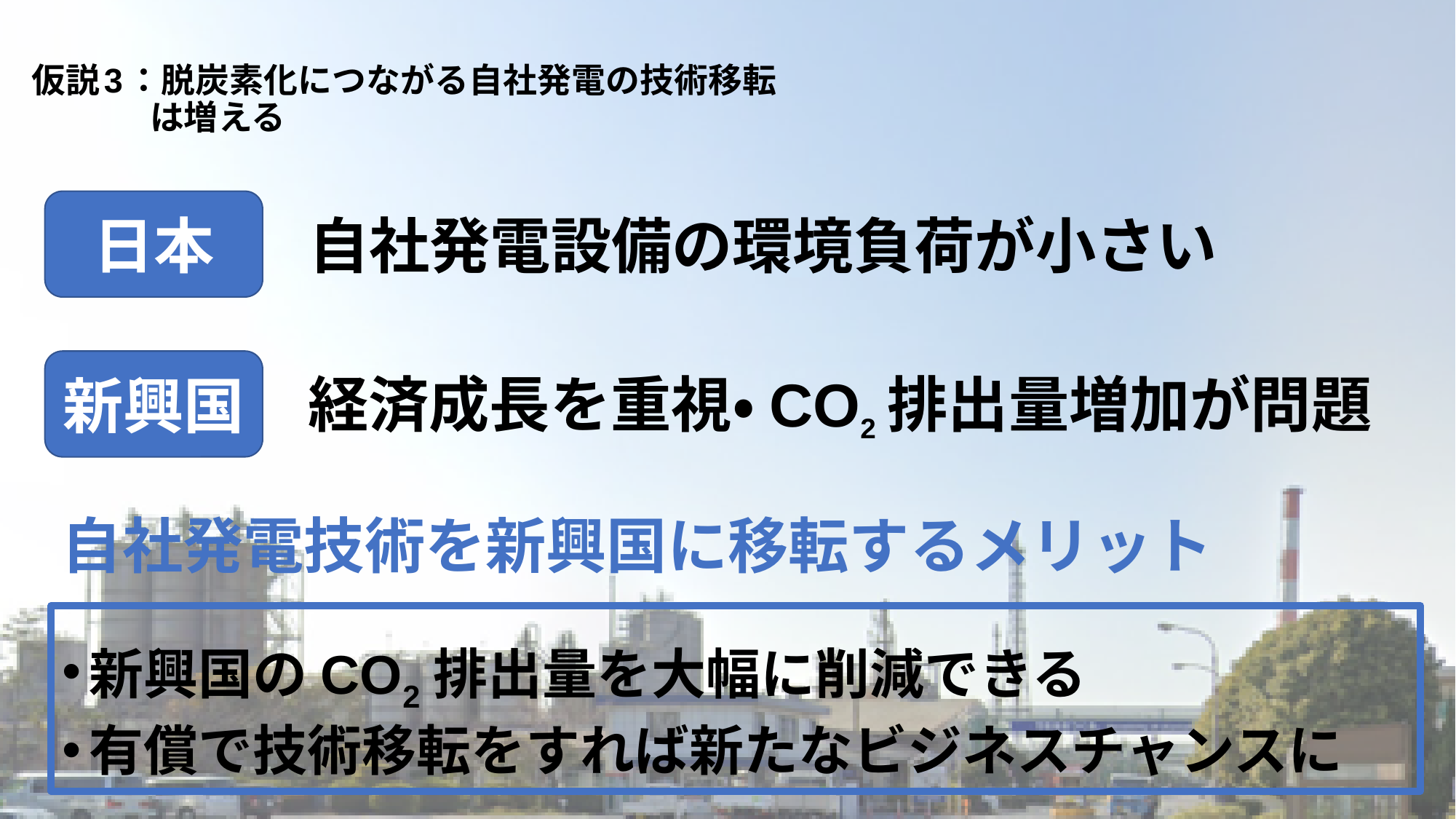

# 仮説3：脱炭素化につながる自社発電の技術移転 　　　  は増える
日本
自社発電設備の環境負荷が小さい
新興国
経済成長を重視・CO2排出量増加が問題
自社発電技術を新興国に移転するメリット

新興国のCO2排出量を大幅に削減できる
有償で技術移転をすれば新たなビジネスチャンスに